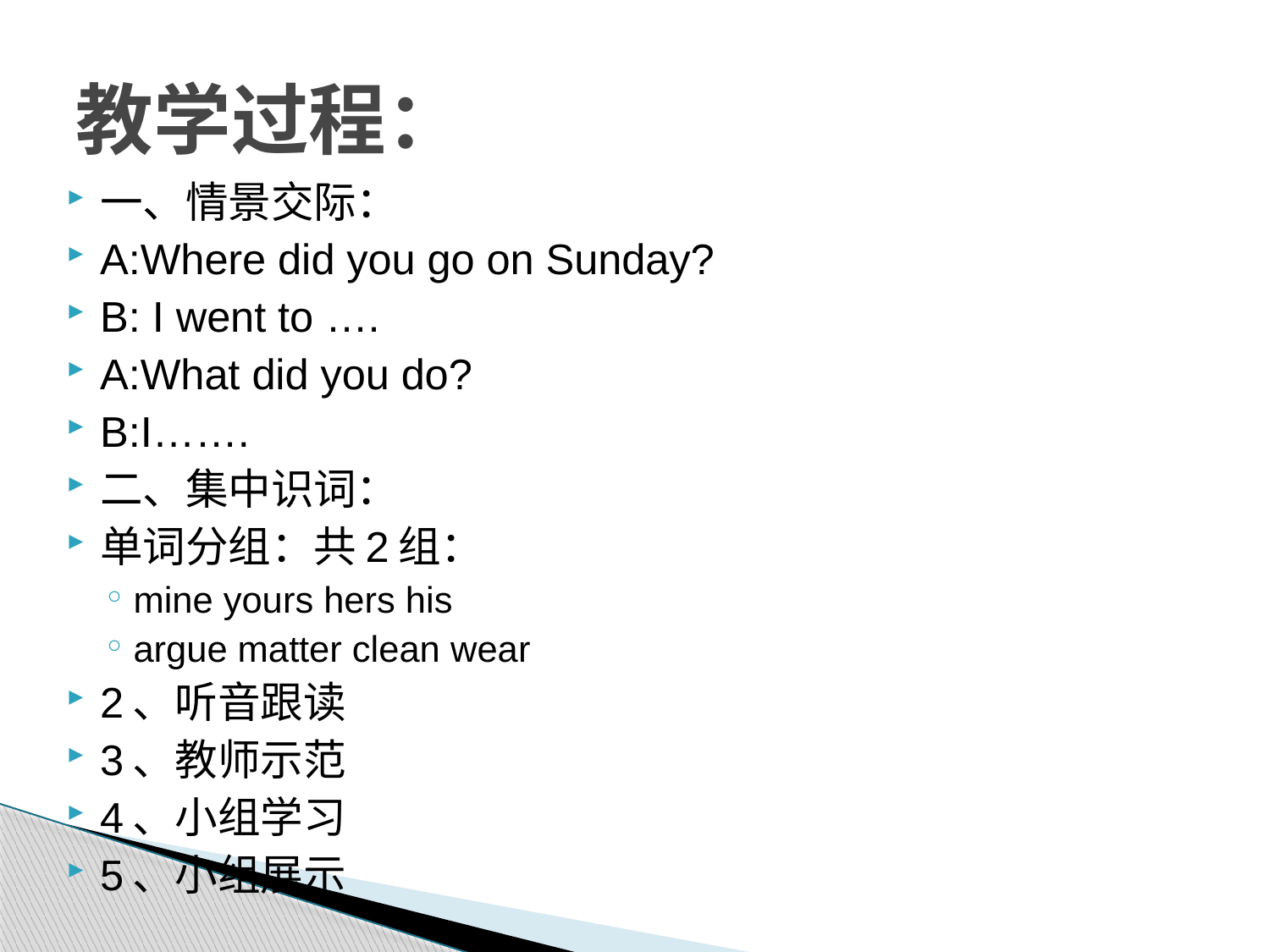

# 教学过程：
一、情景交际：
A:Where did you go on Sunday?
B: I went to ….
A:What did you do?
B:I…….
二、集中识词：
单词分组：共2组：
mine yours hers his
argue matter clean wear
2、听音跟读
3、教师示范
4、小组学习
5、小组展示